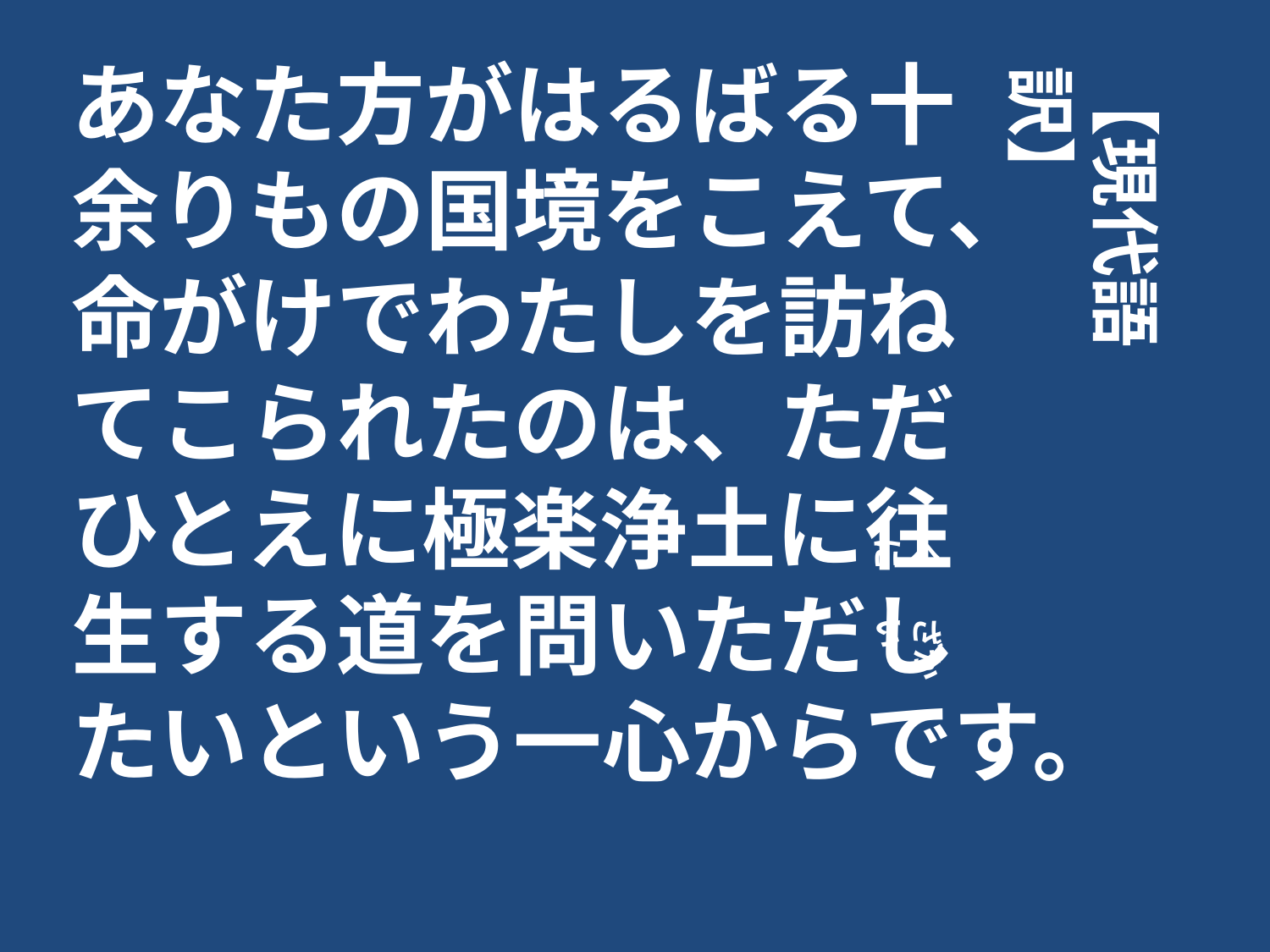

あなた方がはるばる十余りもの国境をこえて、命がけでわたしを訪ねてこられたのは、ただひとえに極楽浄土に往生する道を問いただしたいという一心からです。
【現代語訳】
くに
ざかい